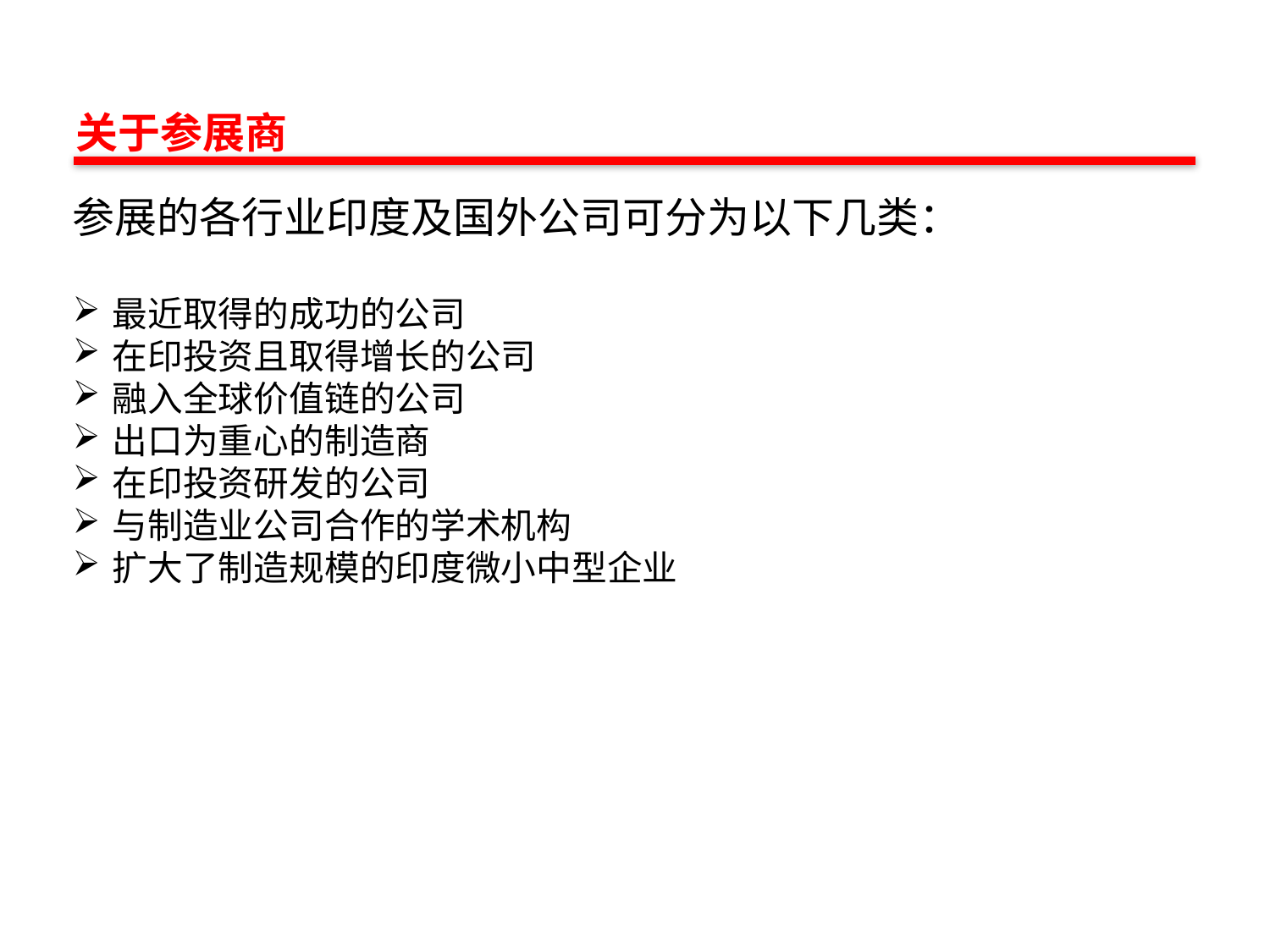

关于参展商
参展的各行业印度及国外公司可分为以下几类：

最近取得的成功的公司
在印投资且取得增长的公司
融入全球价值链的公司
出口为重心的制造商
在印投资研发的公司
与制造业公司合作的学术机构
扩大了制造规模的印度微小中型企业